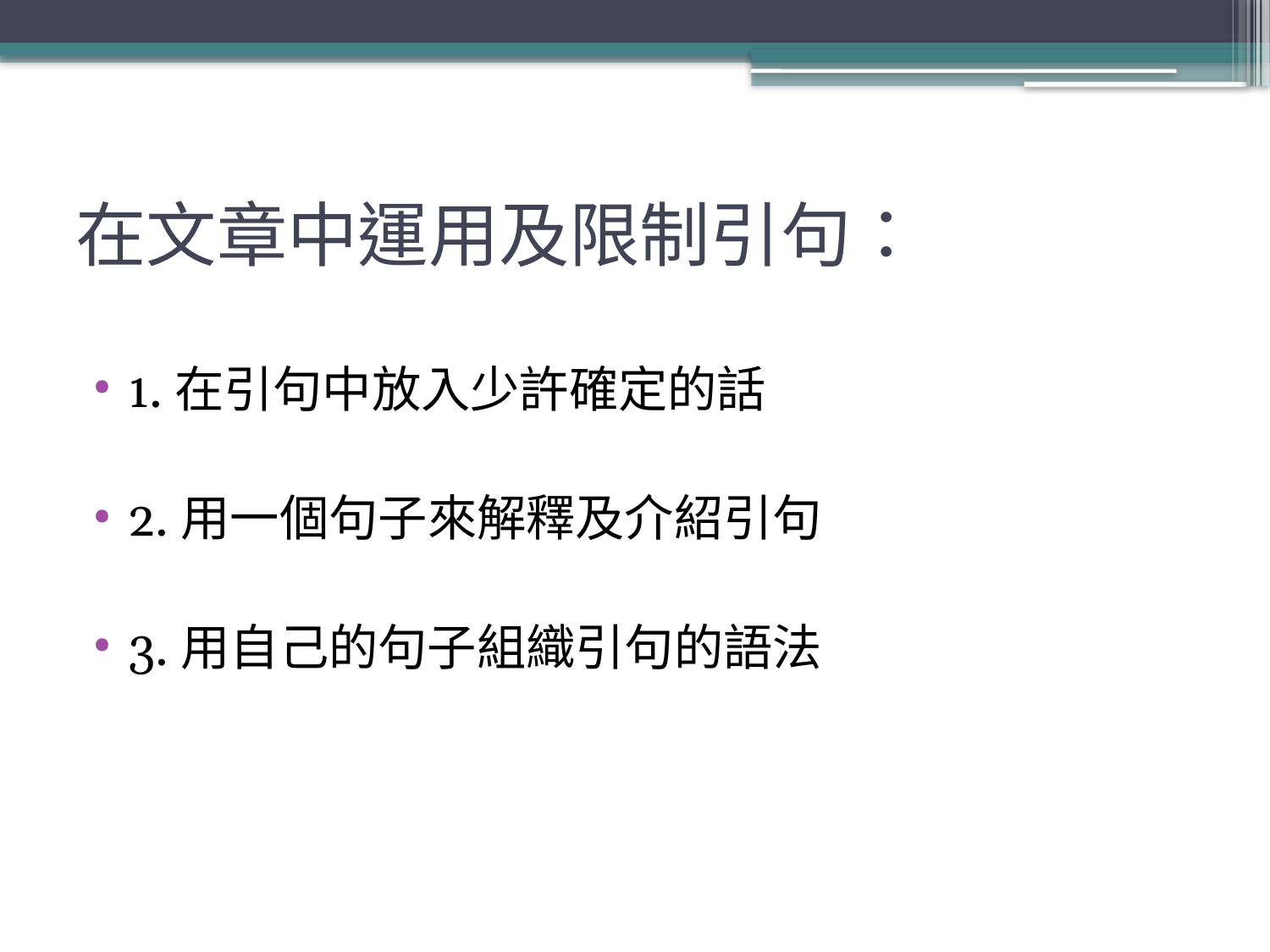

# 在文章中運用及限制引句：
1.在引句中放入少許確定的話

2.用一個句子來解釋及介紹引句

3.用自己的句子組織引句的語法